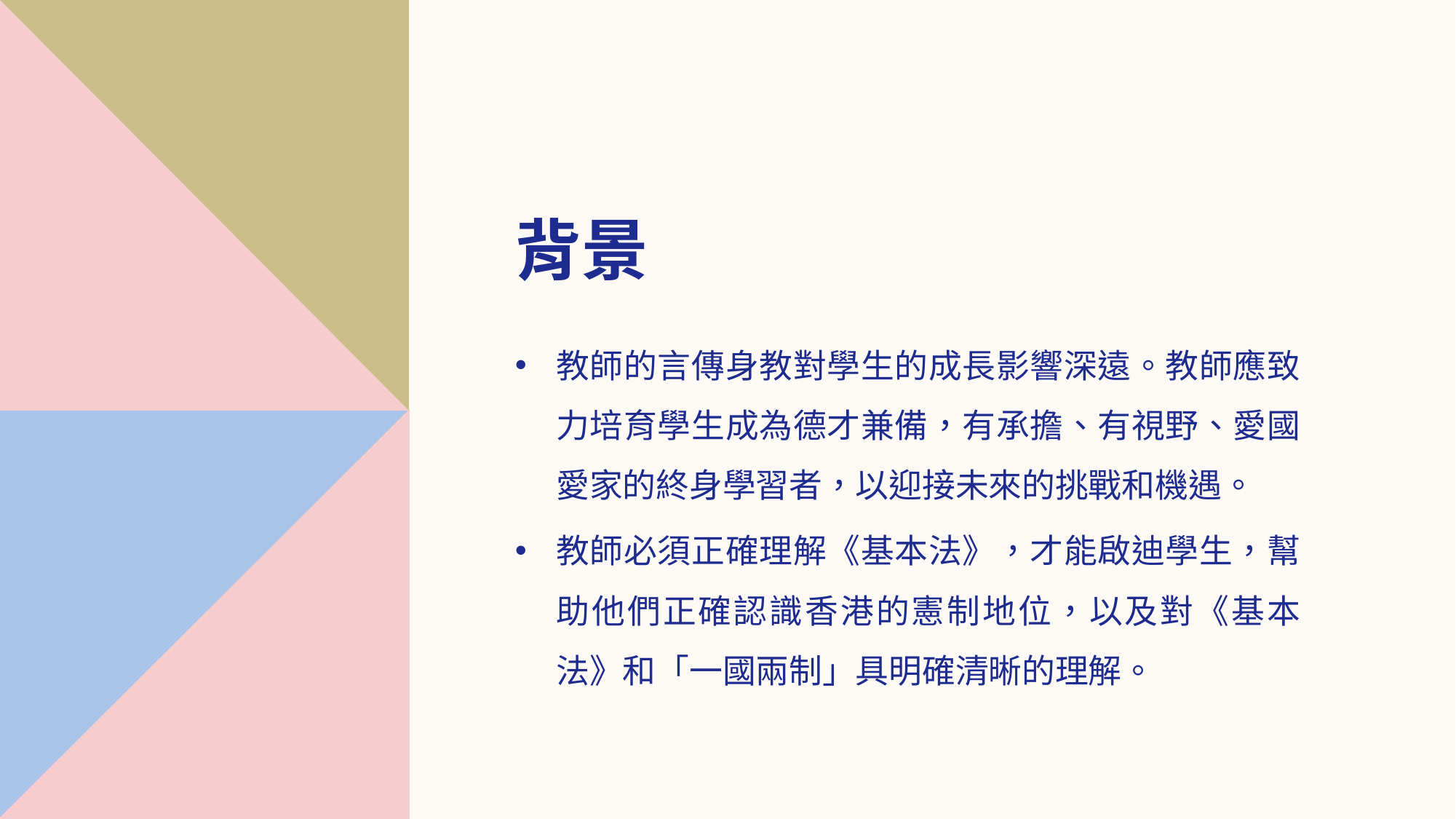

# 背景
教師的言傳身教對學生的成長影響深遠。教師應致力培育學生成為德才兼備，有承擔、有視野、愛國愛家的終身學習者，以迎接未來的挑戰和機遇。
教師必須正確理解《基本法》，才能啟迪學生，幫助他們正確認識香港的憲制地位，以及對《基本法》和「一國兩制」具明確清晰的理解。